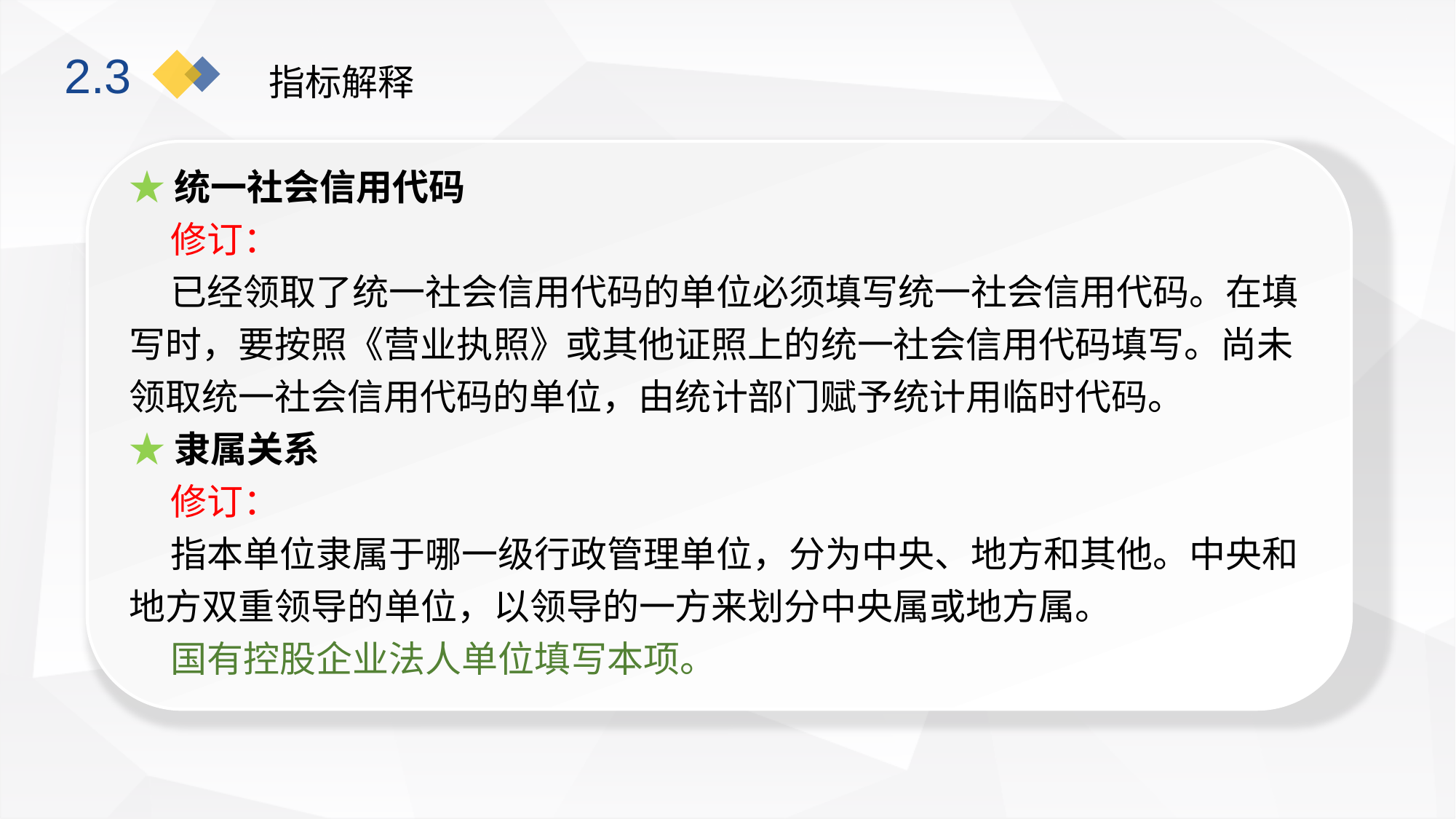

指标解释
2.3

★统一社会信用代码
    修订：
    已经领取了统一社会信用代码的单位必须填写统一社会信用代码。在填写时，要按照《营业执照》或其他证照上的统一社会信用代码填写。尚未领取统一社会信用代码的单位，由统计部门赋予统计用临时代码。
★隶属关系
    修订：
    指本单位隶属于哪一级行政管理单位，分为中央、地方和其他。中央和地方双重领导的单位，以领导的一方来划分中央属或地方属。
    国有控股企业法人单位填写本项。